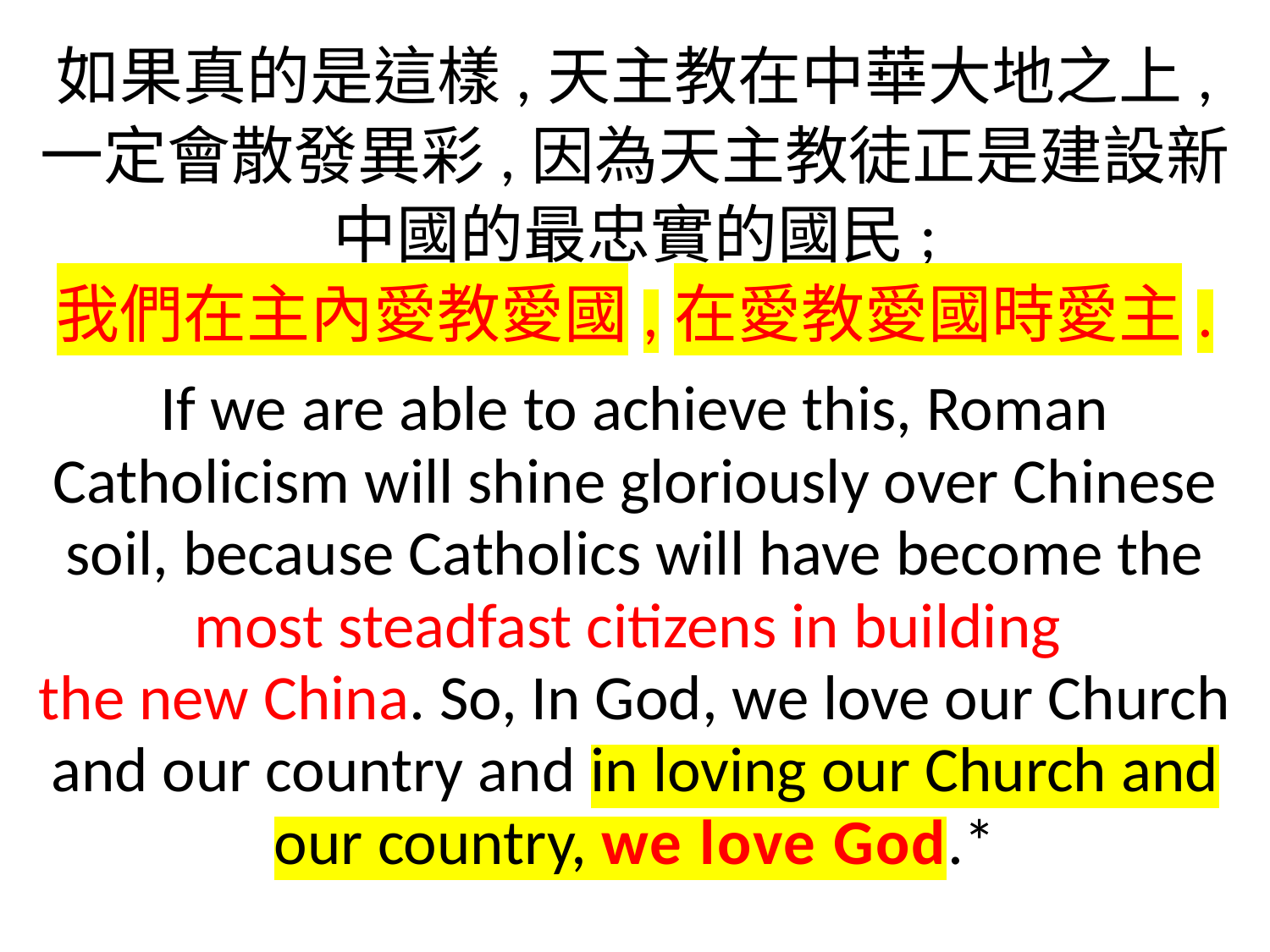

如果真的是這樣,天主教在中華大地之上,
一定會散發異彩,因為天主教徒正是建設新中國的最忠實的國民;
我們在主內愛教愛國,在愛教愛國時愛主.
If we are able to achieve this, Roman Catholicism will shine gloriously over Chinese soil, because Catholics will have become the most steadfast citizens in building
the new China. So, In God, we love our Church and our country and in loving our Church and our country, we love God.*